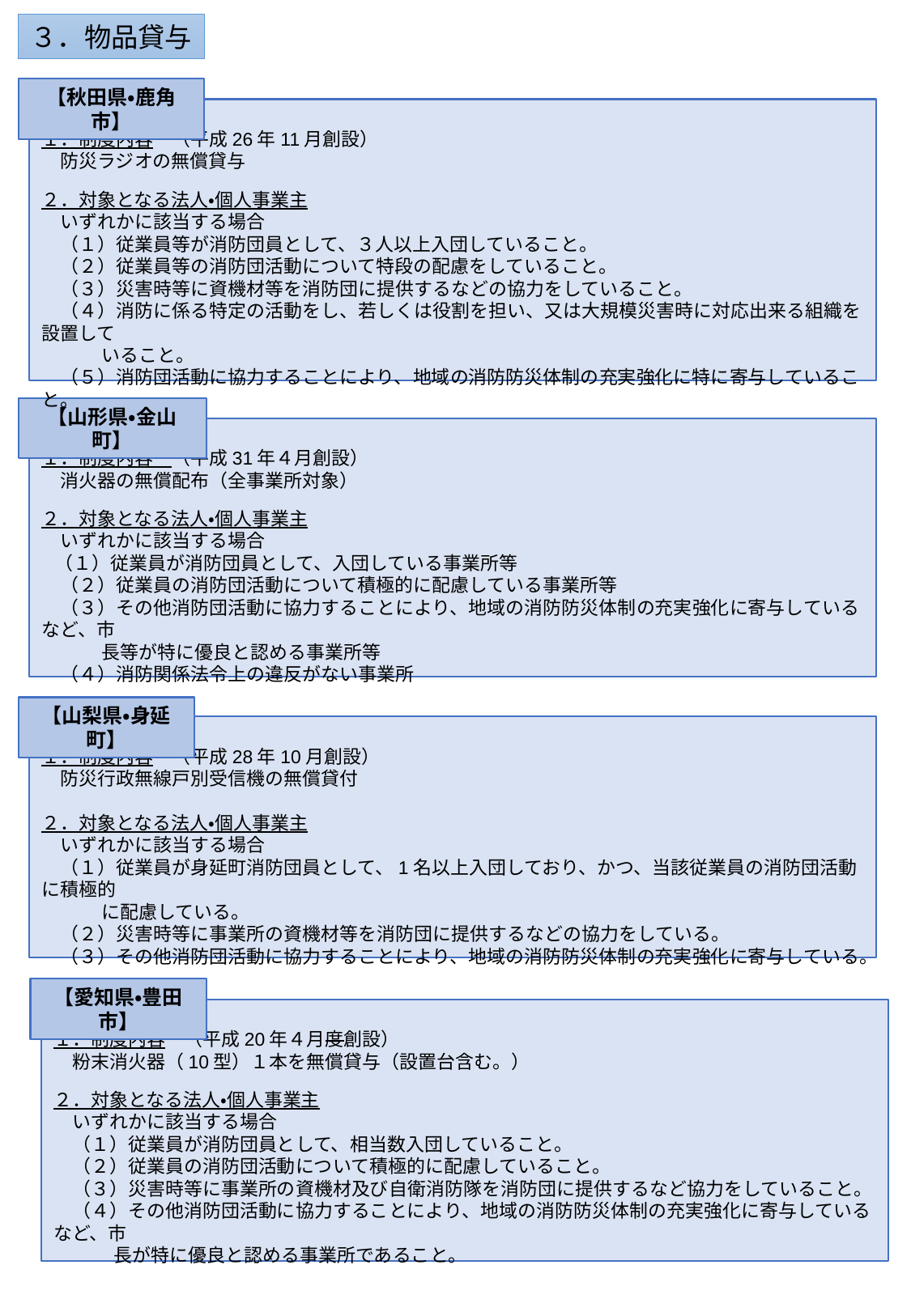

３．物品貸与
【秋田県・鹿角市】

１．制度内容　（平成26年11月創設）
　防災ラジオの無償貸与

２．対象となる法人・個人事業主
　いずれかに該当する場合
　（１）従業員等が消防団員として、３人以上入団していること。
　（２）従業員等の消防団活動について特段の配慮をしていること。
　（３）災害時等に資機材等を消防団に提供するなどの協力をしていること。
　（４）消防に係る特定の活動をし、若しくは役割を担い、又は大規模災害時に対応出来る組織を設置して
　　　 いること。
　（５）消防団活動に協力することにより、地域の消防防災体制の充実強化に特に寄与していること。
【山形県・金山町】

１．制度内容　（平成31年４月創設）
　消火器の無償配布（全事業所対象）

２．対象となる法人・個人事業主
　いずれかに該当する場合
  （１）従業員が消防団員として、入団している事業所等
　（２）従業員の消防団活動について積極的に配慮している事業所等
　（３）その他消防団活動に協力することにより、地域の消防防災体制の充実強化に寄与しているなど、市
　　　 長等が特に優良と認める事業所等
　（４）消防関係法令上の違反がない事業所
【山梨県・身延町】

１．制度内容　（平成28年10月創設）
　防災行政無線戸別受信機の無償貸付

２．対象となる法人・個人事業主
　いずれかに該当する場合
　（１）従業員が身延町消防団員として、1名以上入団しており、かつ、当該従業員の消防団活動に積極的
　　　 に配慮している。
　（２）災害時等に事業所の資機材等を消防団に提供するなどの協力をしている。
　（３）その他消防団活動に協力することにより、地域の消防防災体制の充実強化に寄与している。
【愛知県・豊田市】

１．制度内容　（平成20年４月度創設）
　粉末消火器（10型）１本を無償貸与（設置台含む。）

２．対象となる法人・個人事業主
　いずれかに該当する場合
　（１）従業員が消防団員として、相当数入団していること。
　（２）従業員の消防団活動について積極的に配慮していること。
　（３）災害時等に事業所の資機材及び自衛消防隊を消防団に提供するなど協力をしていること。
　（４）その他消防団活動に協力することにより、地域の消防防災体制の充実強化に寄与しているなど、市
　　　 長が特に優良と認める事業所であること。